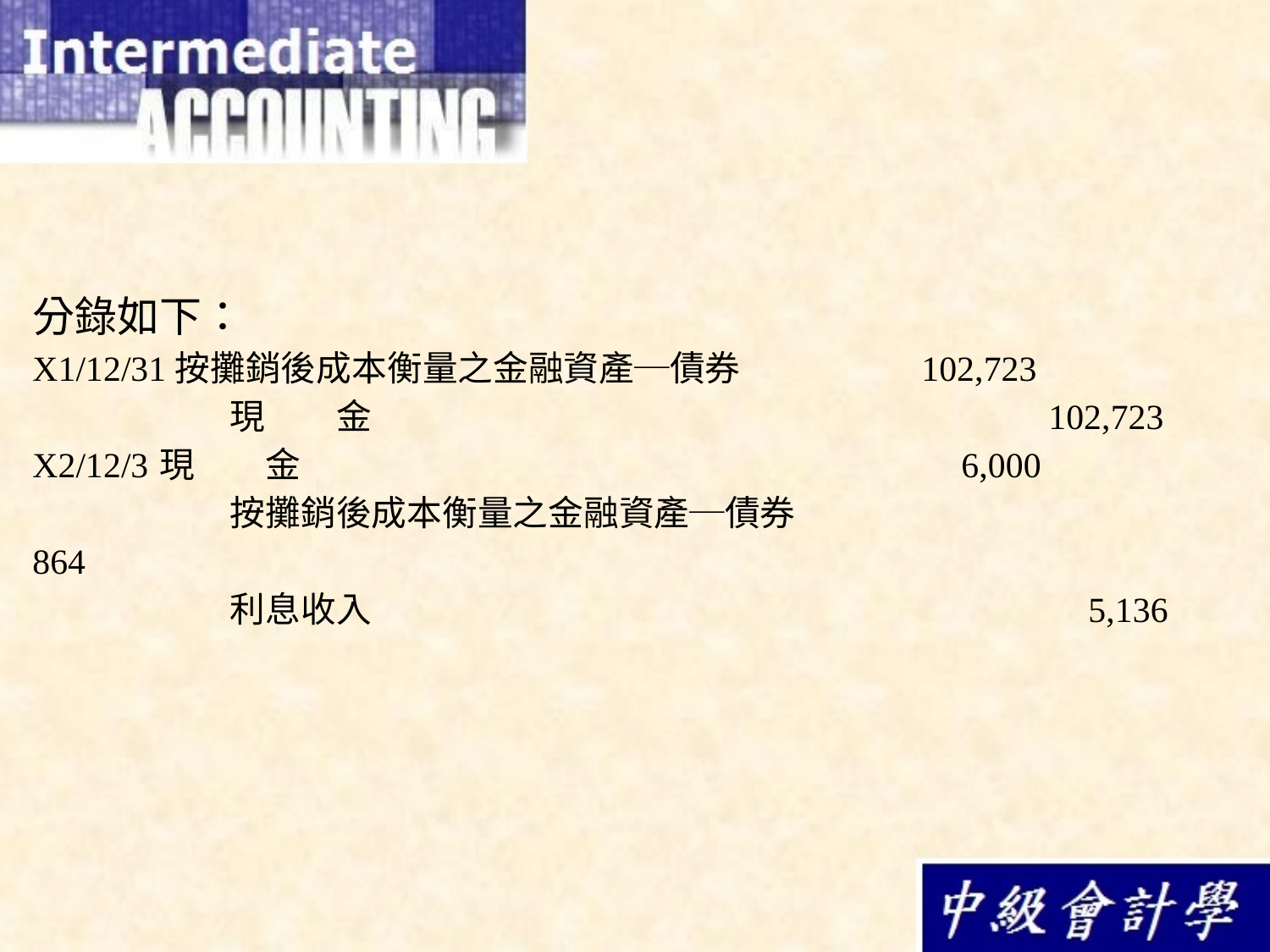

分錄如下：
X1/12/31按攤銷後成本衡量之金融資產─債券		102,723
	　　現　　金						102,723
X2/12/3	現　　金					    6,000
	　　按攤銷後成本衡量之金融資產─債券			       864
	　　利息收入						    5,136